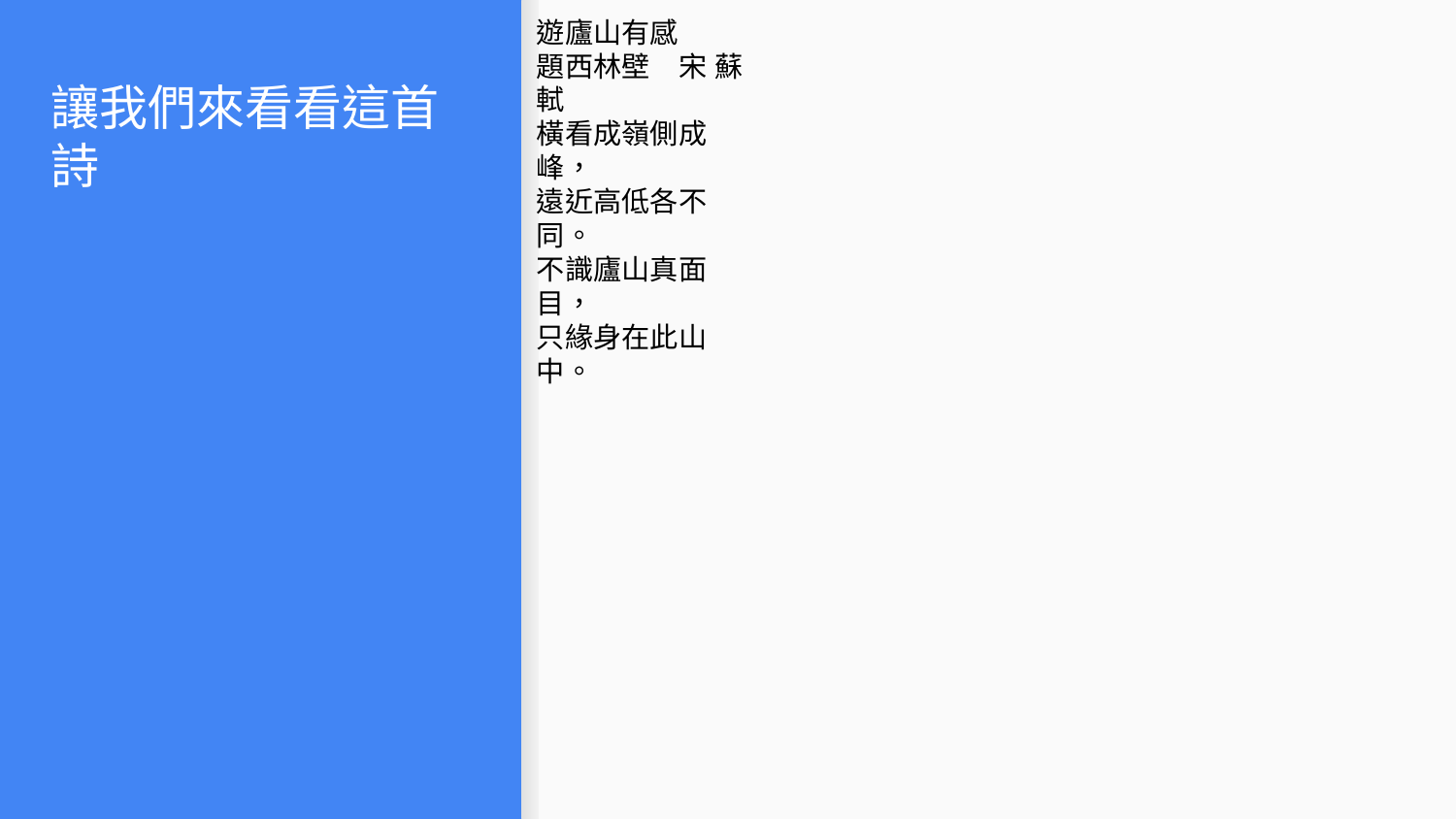

遊廬山有感
題西林壁　宋 蘇軾
橫看成嶺側成峰，
遠近高低各不同。
不識廬山真面目，
只緣身在此山中。
# 讓我們來看看這首詩